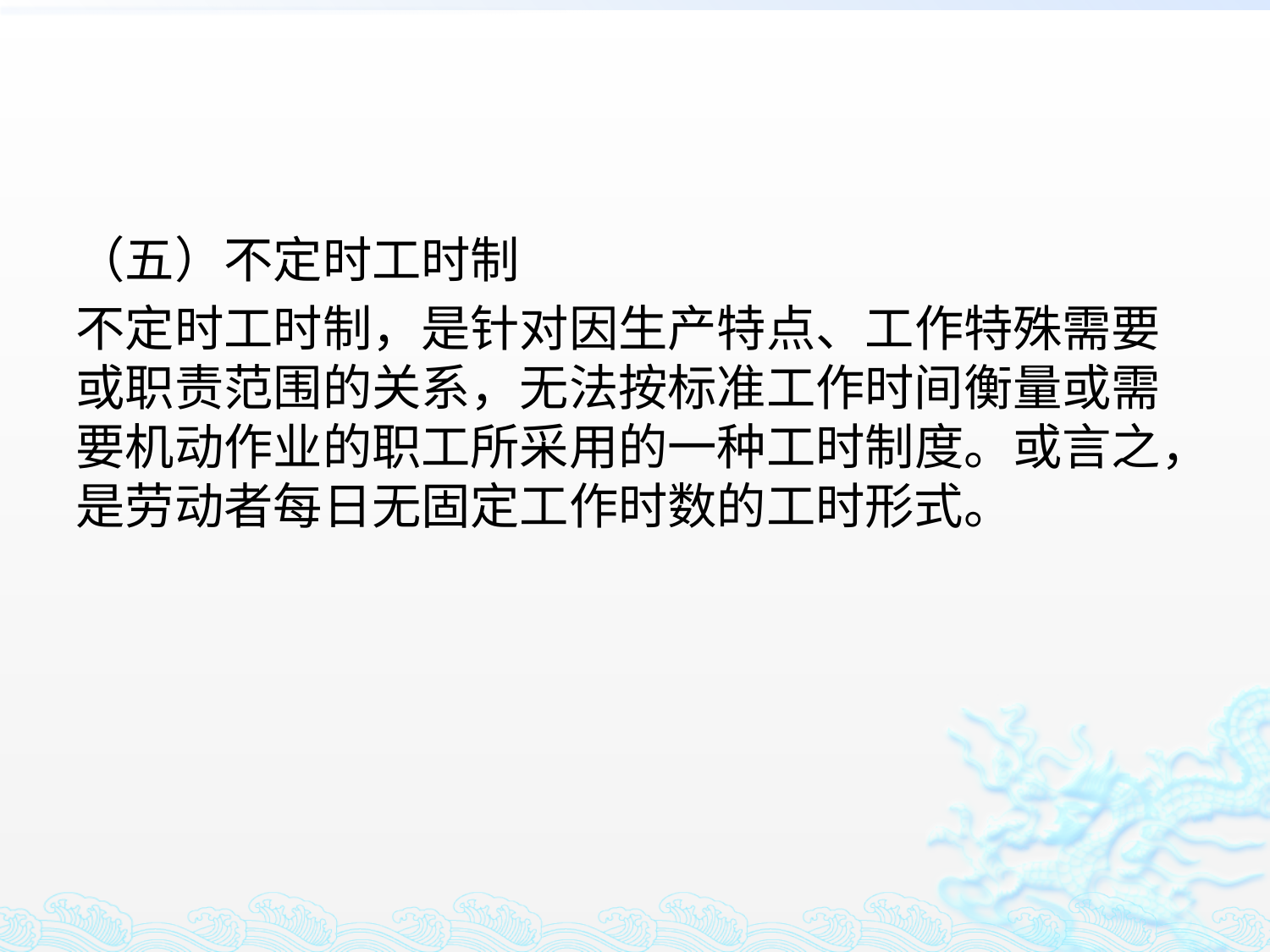

#
（五）不定时工时制
不定时工时制，是针对因生产特点、工作特殊需要或职责范围的关系，无法按标准工作时间衡量或需要机动作业的职工所采用的一种工时制度。或言之，是劳动者每日无固定工作时数的工时形式。